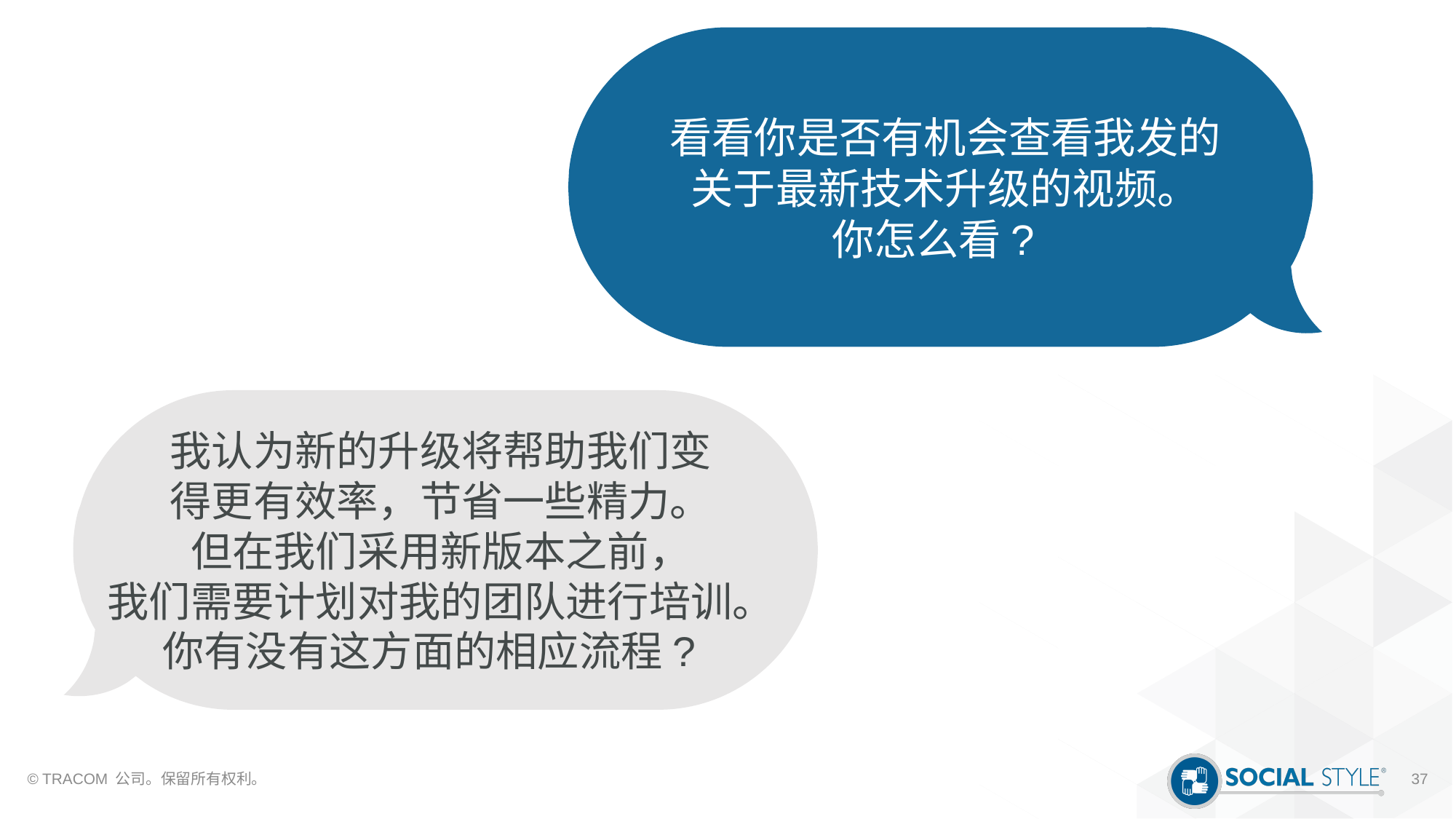

看看你是否有机会查看我发的
关于最新技术升级的视频。
你怎么看?
我认为新的升级将帮助我们变
得更有效率，节省一些精力。
但在我们采用新版本之前，
我们需要计划对我的团队进行培训。
你有没有这方面的相应流程?
© TRACOM 公司。保留所有权利。
37